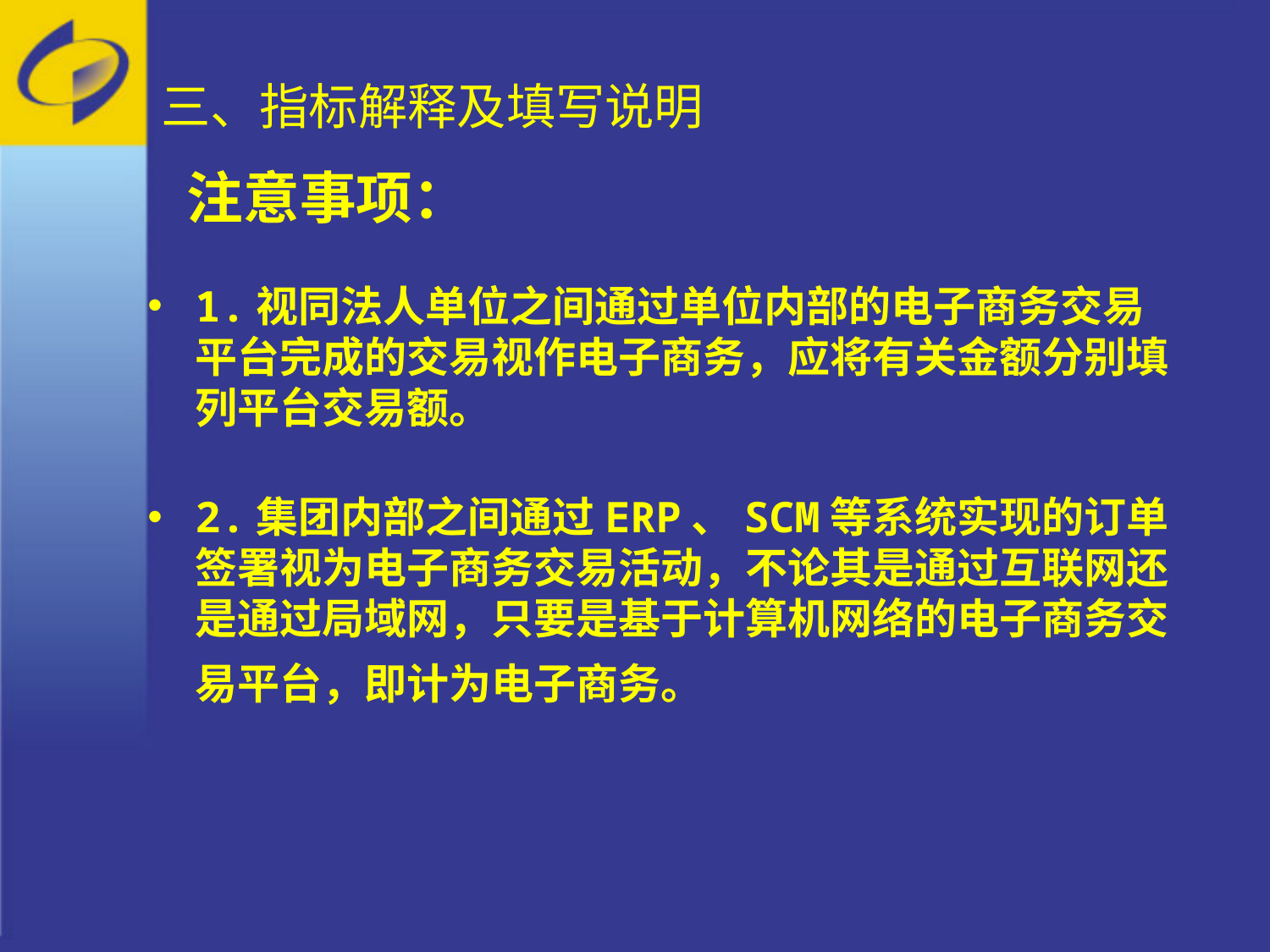

三、指标解释及填写说明
  注意事项：

1.视同法人单位之间通过单位内部的电子商务交易平台完成的交易视作电子商务，应将有关金额分别填列平台交易额。

2.集团内部之间通过ERP、SCM等系统实现的订单签署视为电子商务交易活动，不论其是通过互联网还是通过局域网，只要是基于计算机网络的电子商务交易平台，即计为电子商务。